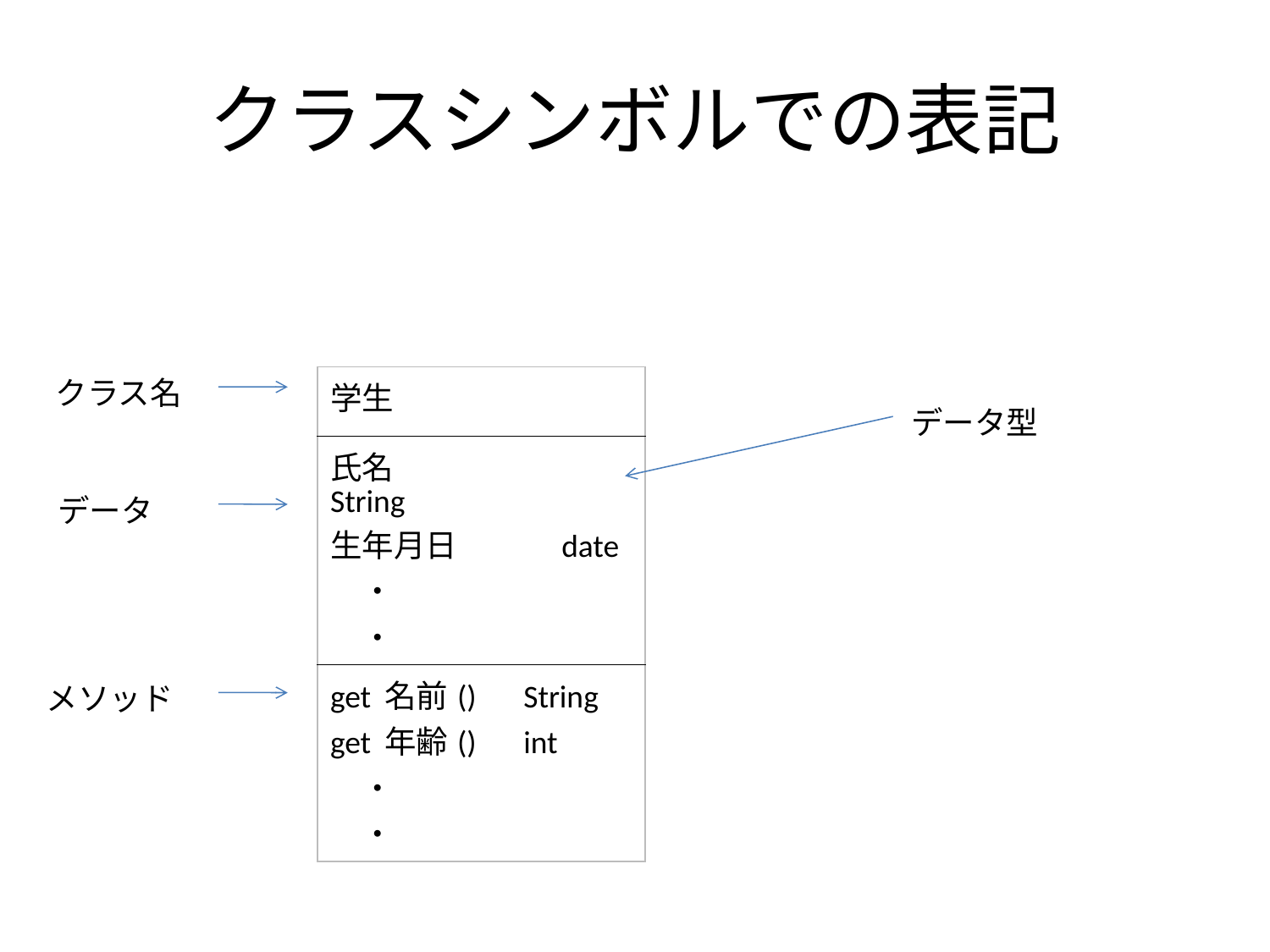

# クラスシンボルでの表記
クラス名
| 学生 |
| --- |
| 氏名　　　　　　String 生年月日　　　date 　・ 　・ |
| get 名前()　String get 年齢()　int 　・ 　・ |
データ型
データ
メソッド